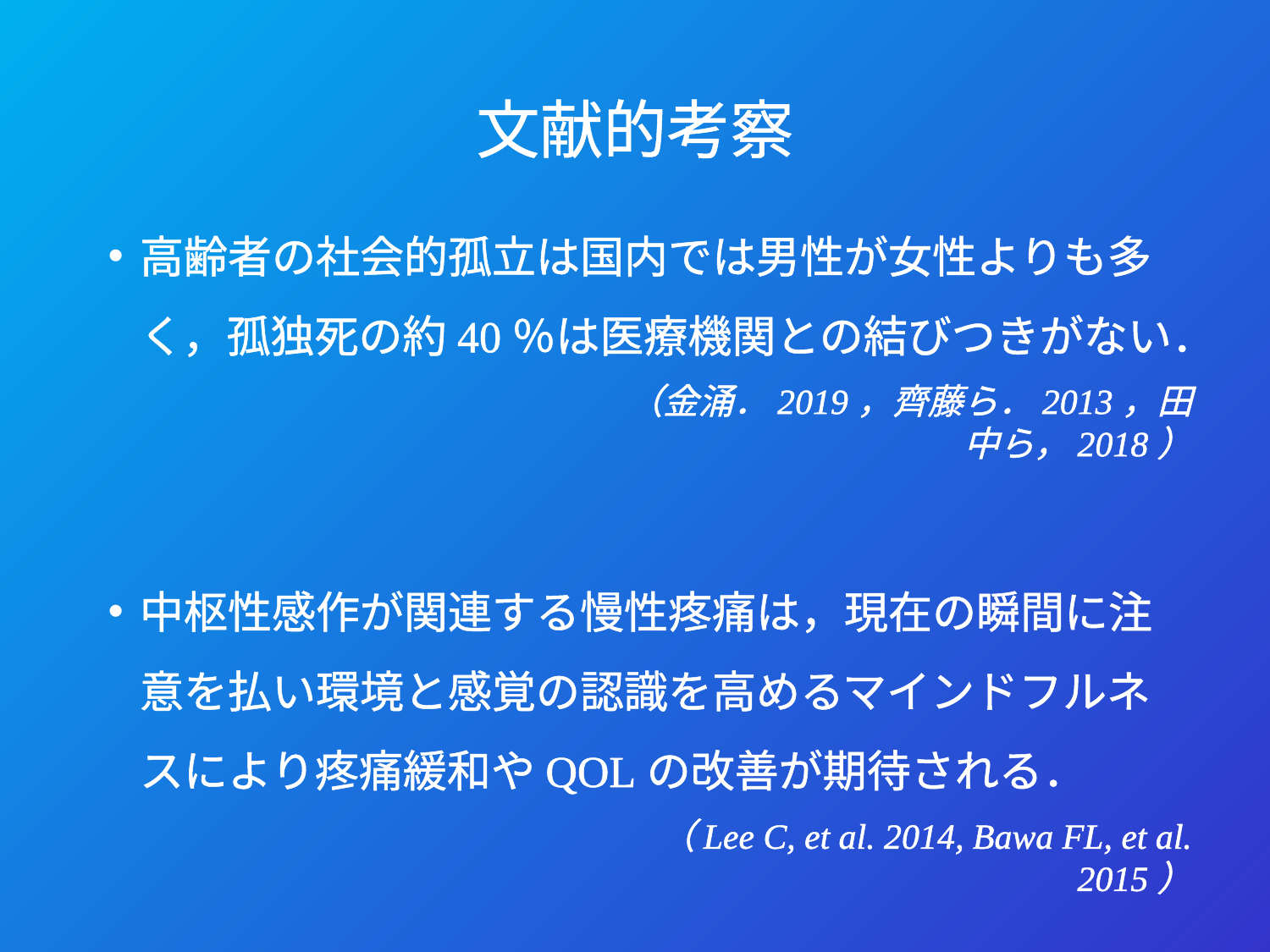

# 文献的考察
高齢者の社会的孤立は国内では男性が女性よりも多く，孤独死の約40％は医療機関との結びつきがない．
　　　　　　　　　　　　　　（金涌．2019，齊藤ら．2013，田中ら，2018）

中枢性感作が関連する慢性疼痛は，現在の瞬間に注意を払い環境と感覚の認識を高めるマインドフルネスにより疼痛緩和やQOLの改善が期待される．
　　　　　　　　　　　　　　（Lee C, et al. 2014, Bawa FL, et al. 2015）